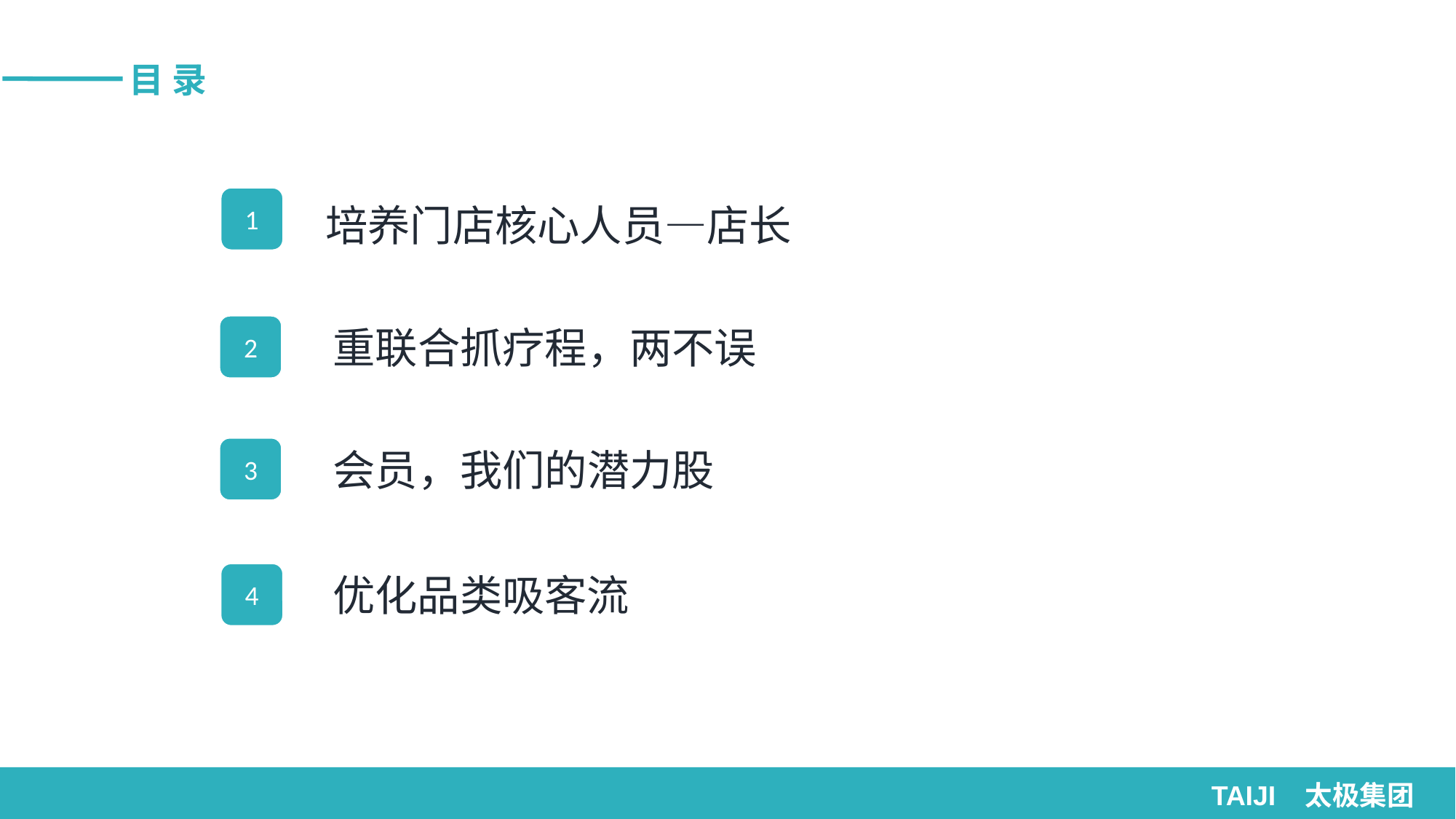

目 录
1

培养门店核心人员—店长

2
重联合抓疗程，两不误
3
会员，我们的潜力股
4
优化品类吸客流

TAIJI   太极集团